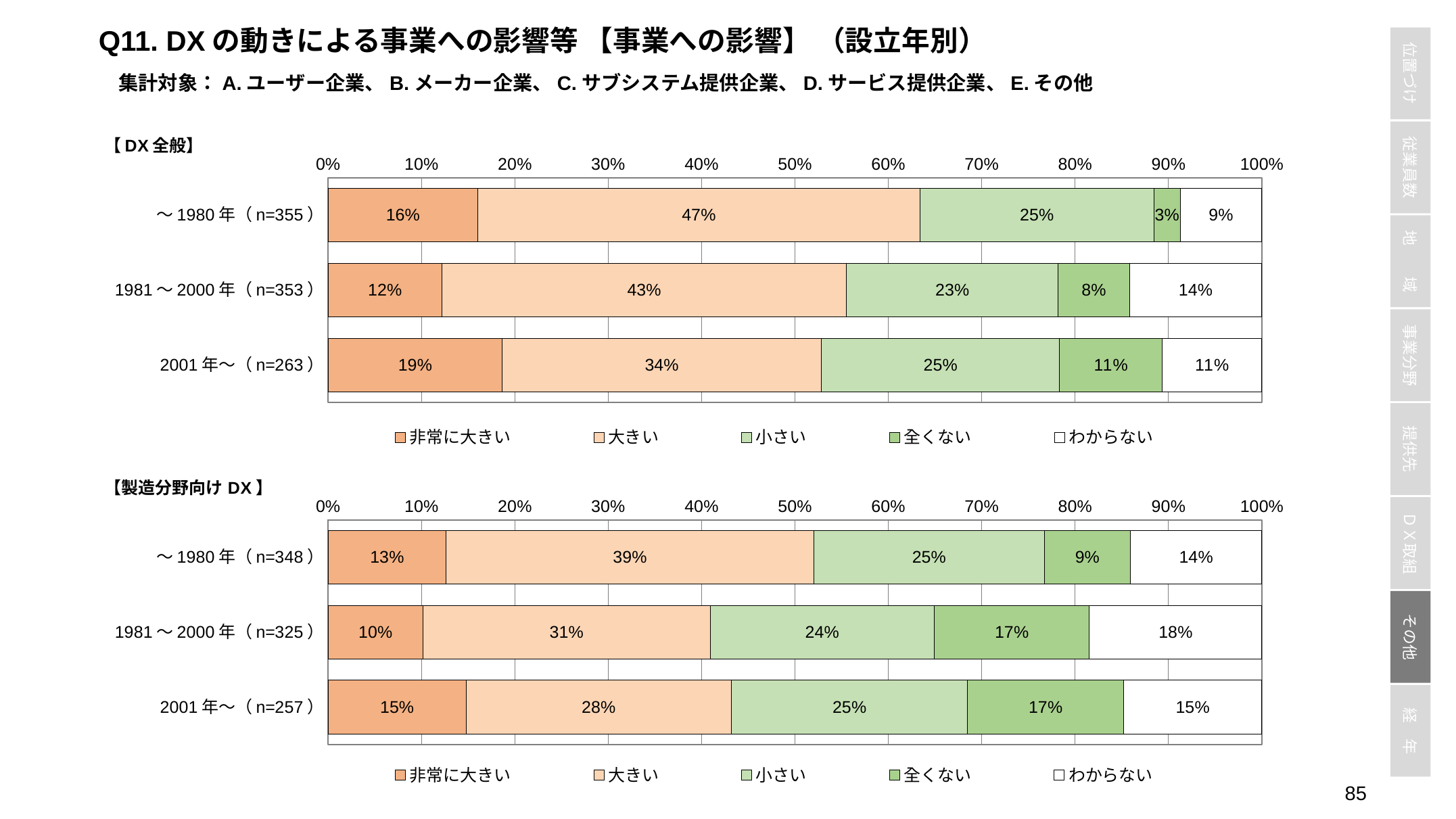

Q11. DXの動きによる事業への影響等 【事業への影響】 （設立年別）
集計対象：A.ユーザー企業、B.メーカー企業、C.サブシステム提供企業、D.サービス提供企業、E.その他

### Chart

| Category | 非常に大きい | 大きい | 小さい | 全くない | わからない |
|---|---|---|---|---|---|
| ～1980年（n=355） | 0.16056338028169015 | 0.4732394366197183 | 0.2507042253521127 | 0.028169014084507043 | 0.08732394366197183 |
| 1981～2000年（n=353） | 0.12181303116147309 | 0.43342776203966005 | 0.22662889518413598 | 0.0764872521246459 | 0.141643059490085 |
| 2001年～（n=263） | 0.18631178707224336 | 0.34220532319391633 | 0.25475285171102663 | 0.11026615969581749 | 0.10646387832699619 |

### Chart

| Category | 非常に大きい | 大きい | 小さい | 全くない | わからない |
|---|---|---|---|---|---|
| ～1980年（n=348） | 0.12643678160919541 | 0.3936781609195402 | 0.2471264367816092 | 0.09195402298850575 | 0.14080459770114942 |
| 1981～2000年（n=325） | 0.10153846153846154 | 0.3076923076923077 | 0.24 | 0.16615384615384615 | 0.18461538461538463 |
| 2001年～（n=257） | 0.14785992217898833 | 0.2840466926070039 | 0.2529182879377432 | 0.16731517509727625 | 0.14785992217898833 |
85